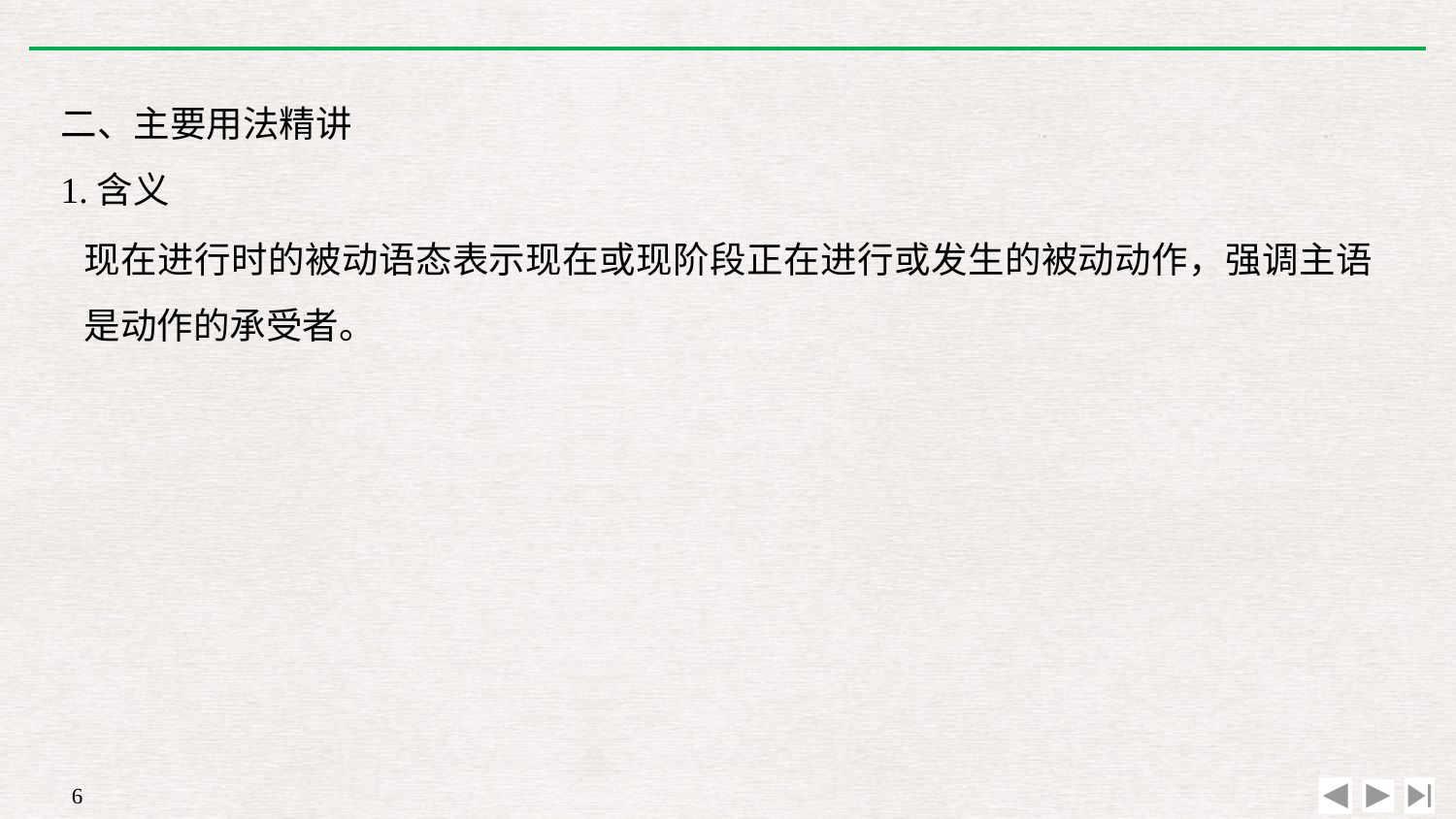

二、主要用法精讲
1.含义
现在进行时的被动语态表示现在或现阶段正在进行或发生的被动动作，强调主语是动作的承受者。